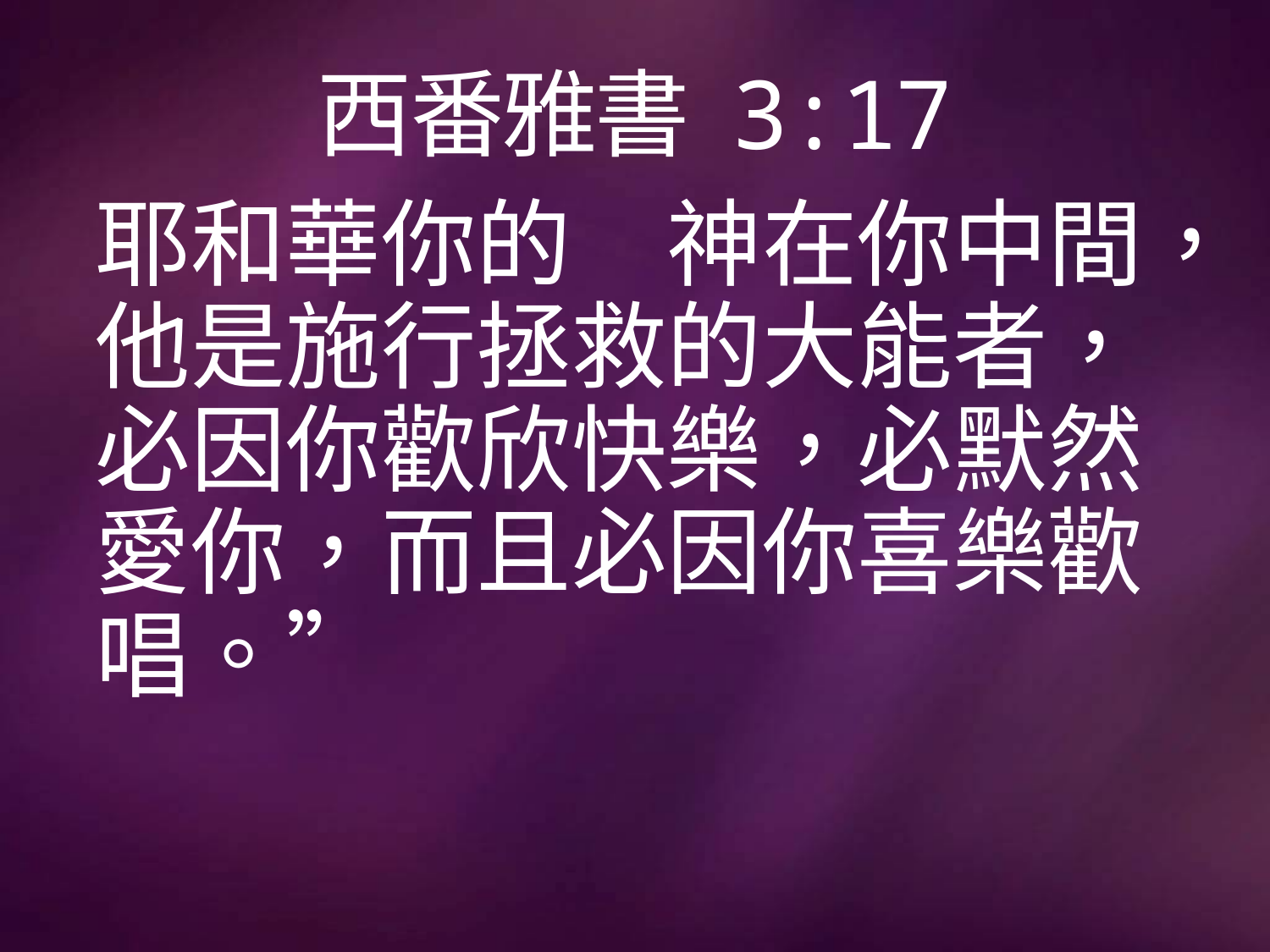

# 西番雅書 3:17
耶和華你的　神在你中間，他是施行拯救的大能者，必因你歡欣快樂，必默然愛你，而且必因你喜樂歡唱。”